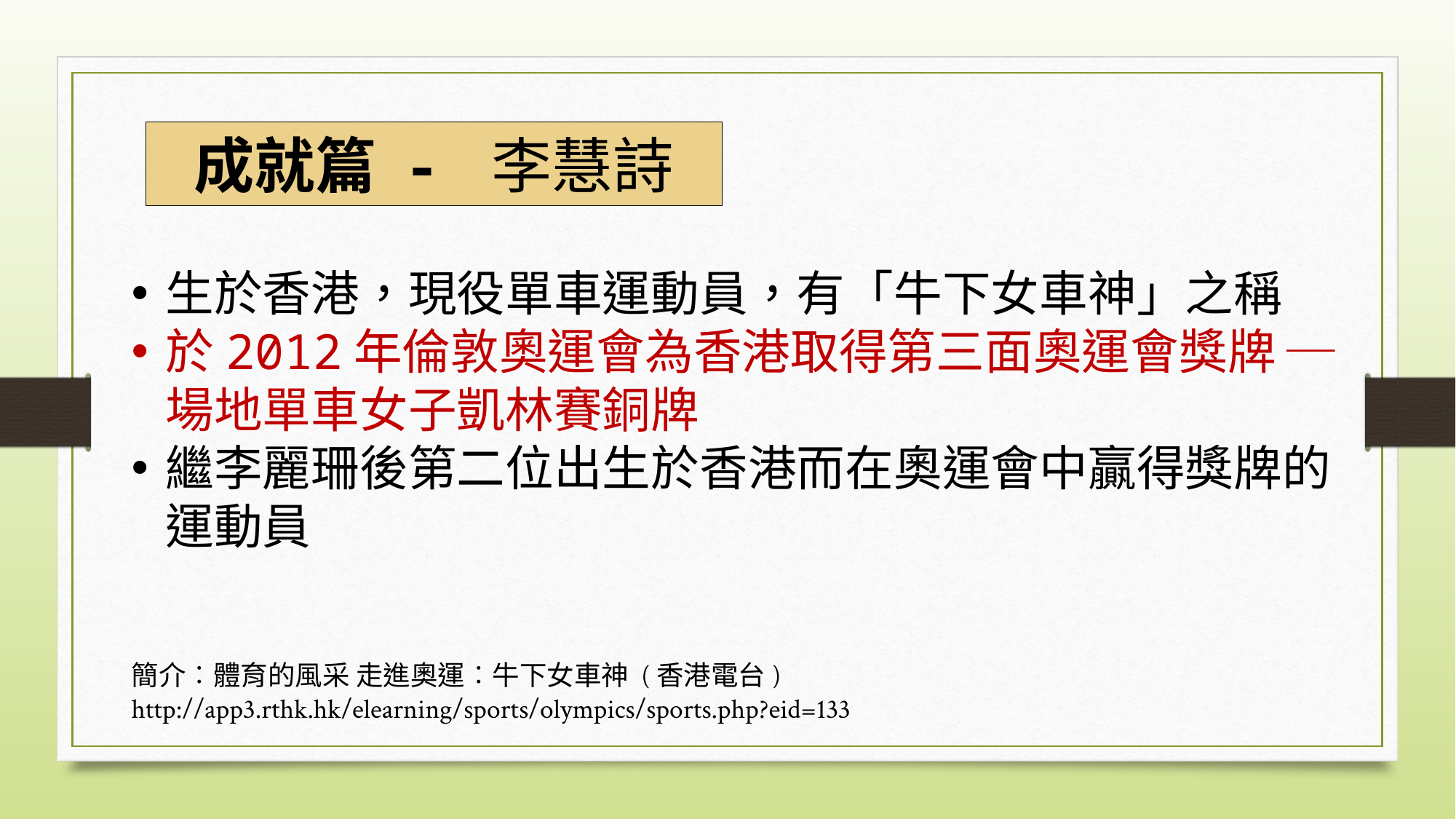

成就篇 - 李慧詩
生於香港，現役單車運動員，有「牛下女車神」之稱
於2012年倫敦奧運會為香港取得第三面奧運會獎牌 ─ 場地單車女子凱林賽銅牌
繼李麗珊後第二位出生於香港而在奧運會中贏得獎牌的運動員
簡介︰體育的風采 走進奧運︰牛下女車神 (香港電台)
http://app3.rthk.hk/elearning/sports/olympics/sports.php?eid=133